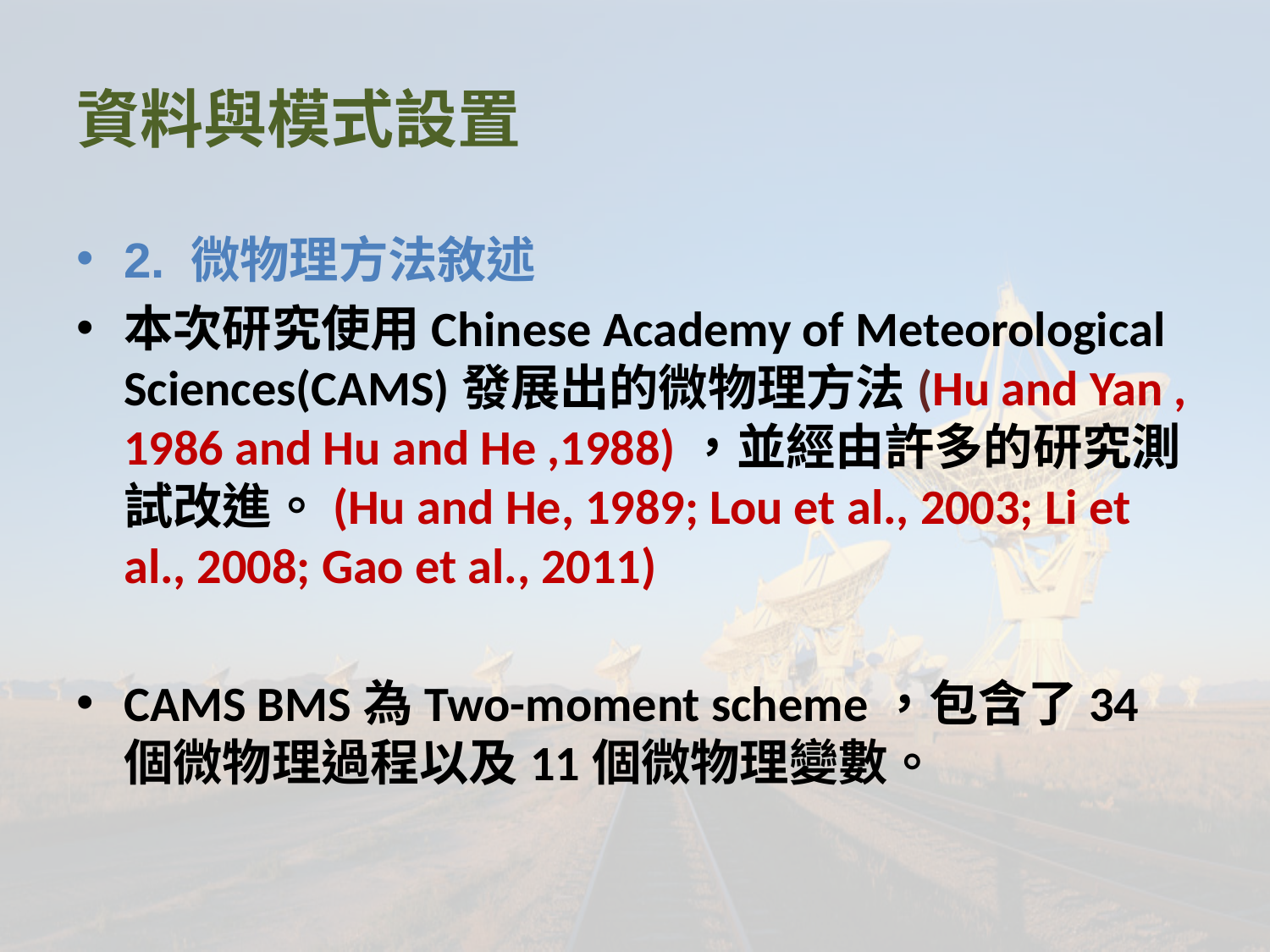

# 資料與模式設置
2. 微物理方法敘述
本次研究使用Chinese Academy of Meteorological Sciences(CAMS)發展出的微物理方法(Hu and Yan , 1986 and Hu and He ,1988)，並經由許多的研究測試改進。(Hu and He, 1989; Lou et al., 2003; Li et al., 2008; Gao et al., 2011)

CAMS BMS為Two-moment scheme，包含了34個微物理過程以及11個微物理變數。